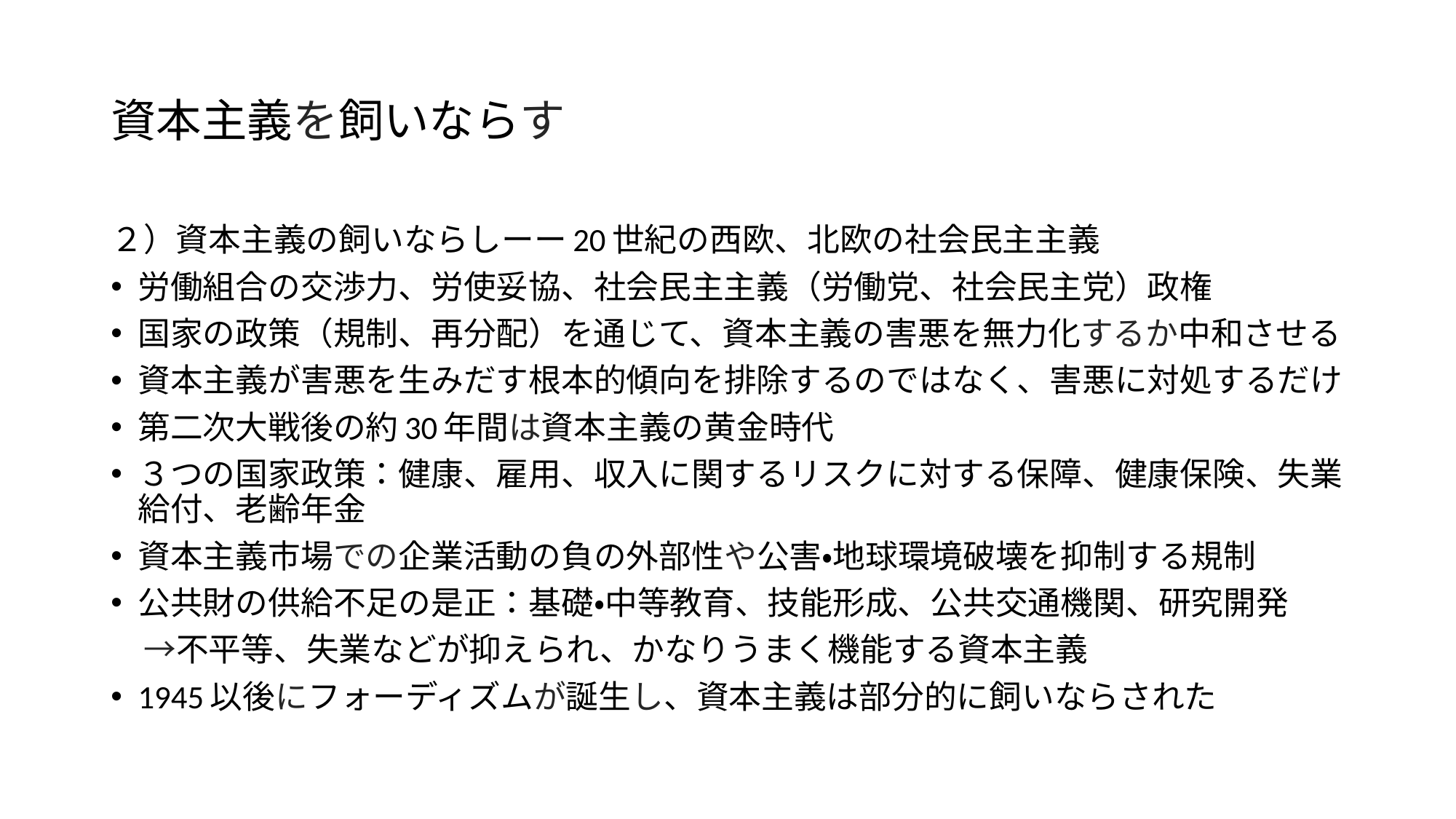

# 資本主義を飼いならす
２）資本主義の飼いならしーー20世紀の西欧、北欧の社会民主主義
労働組合の交渉力、労使妥協、社会民主主義（労働党、社会民主党）政権
国家の政策（規制、再分配）を通じて、資本主義の害悪を無力化するか中和させる
資本主義が害悪を生みだす根本的傾向を排除するのではなく、害悪に対処するだけ
第二次大戦後の約30年間は資本主義の黄金時代
３つの国家政策：健康、雇用、収入に関するリスクに対する保障、健康保険、失業給付、老齢年金
資本主義市場での企業活動の負の外部性や公害・地球環境破壊を抑制する規制
公共財の供給不足の是正：基礎・中等教育、技能形成、公共交通機関、研究開発
　→不平等、失業などが抑えられ、かなりうまく機能する資本主義
1945以後にフォーディズムが誕生し、資本主義は部分的に飼いならされた